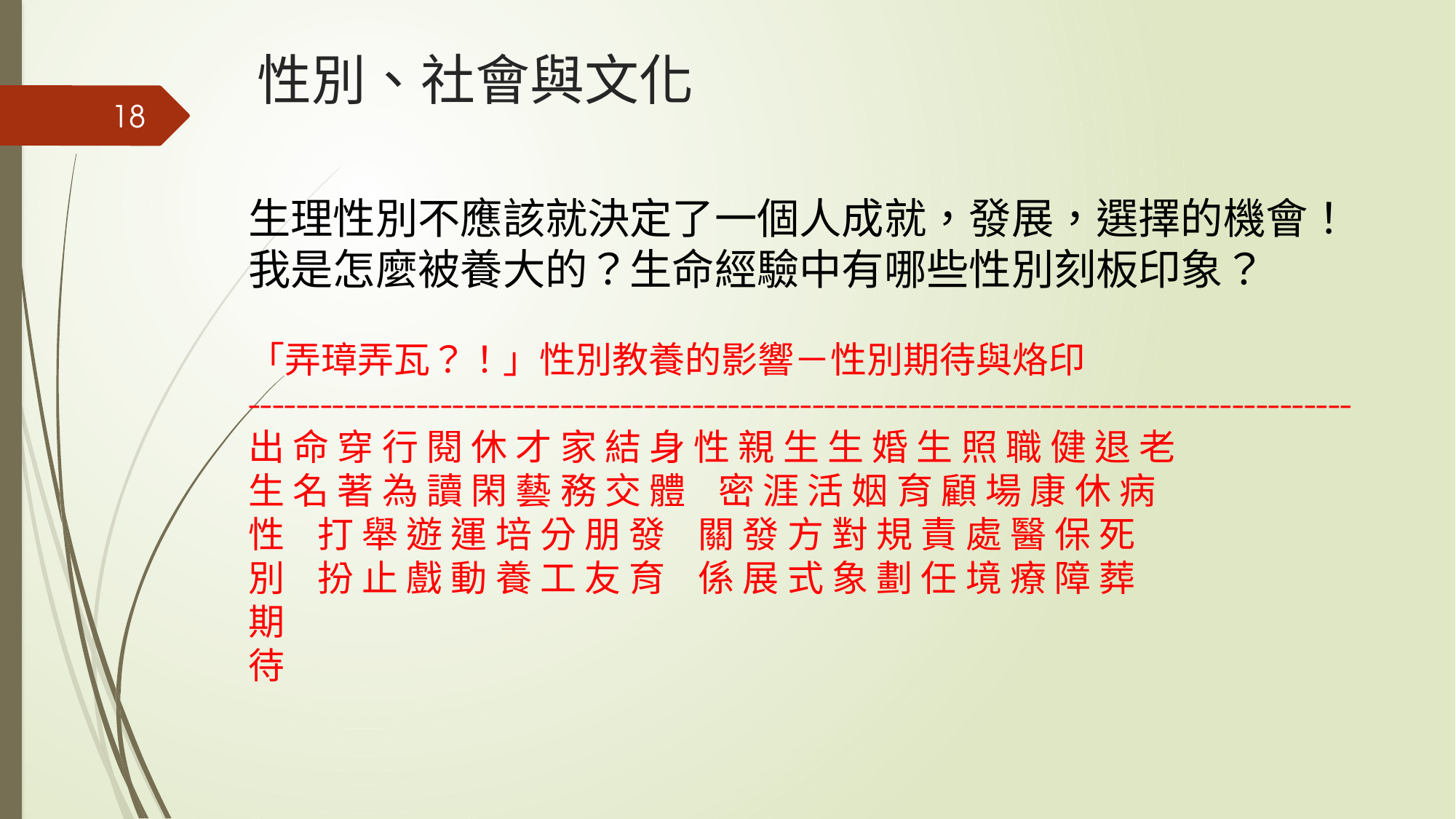

# 性別、社會與文化
18
生理性別不應該就決定了一個人成就，發展，選擇的機會！
我是怎麼被養大的？生命經驗中有哪些性別刻板印象？

「弄璋弄瓦？！」性別教養的影響－性別期待與烙印
--------------------------------------------------------------------------------------------
出 命 穿 行 閱 休 才 家 結 身 性 親 生 生 婚 生 照 職 健 退 老
生 名 著 為 讀 閑 藝 務 交 體    密 涯 活 姻 育 顧 場 康 休 病
性    打 舉 遊 運 培 分 朋 發    關 發 方 對 規 責 處 醫 保 死
別    扮 止 戲 動 養 工 友 育    係 展 式 象 劃 任 境 療 障 葬
期
待